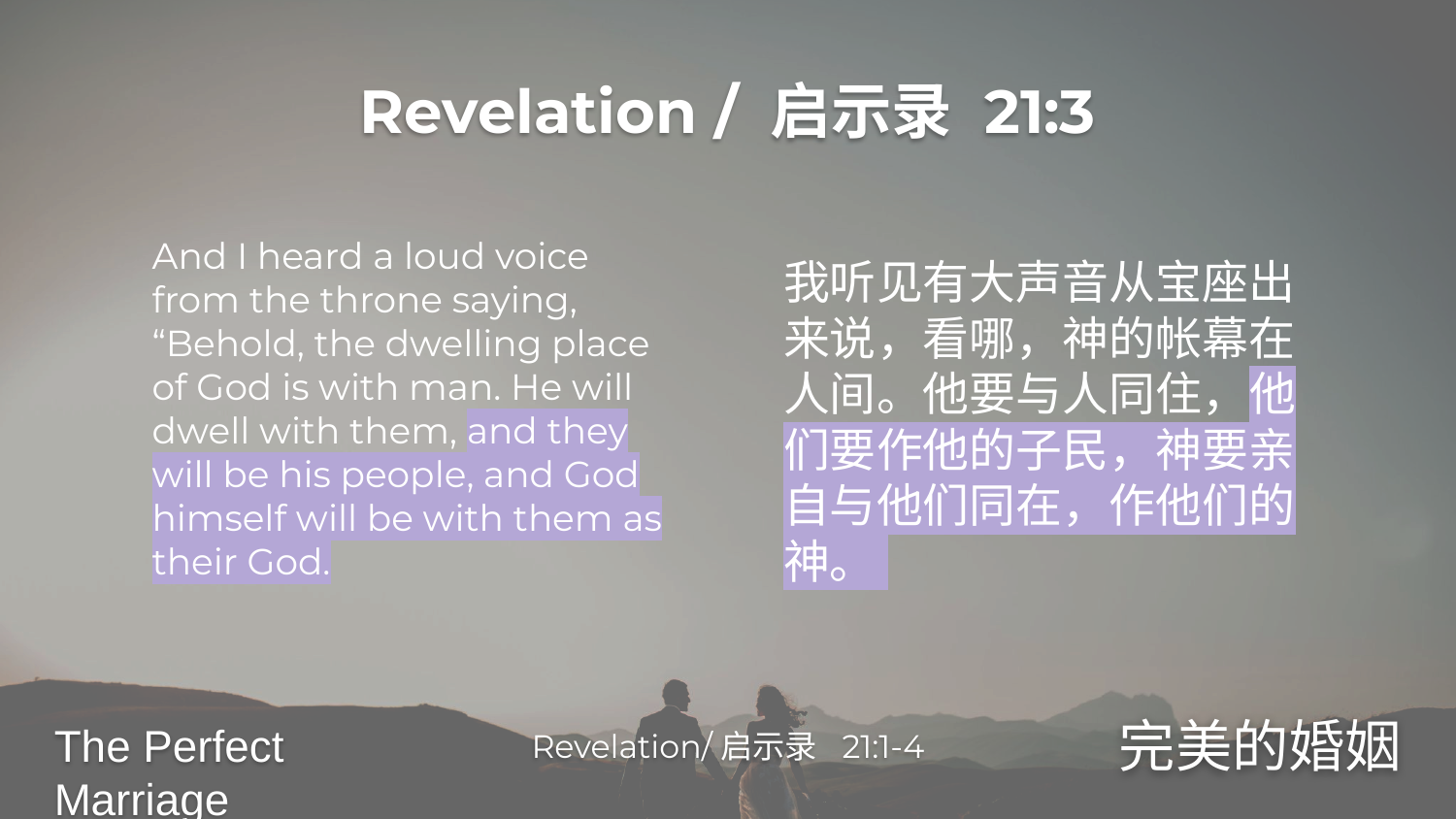

Revelation / 启示录 21:3
And I heard a loud voice from the throne saying, “Behold, the dwelling place of God is with man. He will dwell with them, and they will be his people, and God himself will be with them as their God.
我听见有大声音从宝座出来说，看哪，神的帐幕在人间。他要与人同住，他们要作他的子民，神要亲自与他们同在，作他们的神。